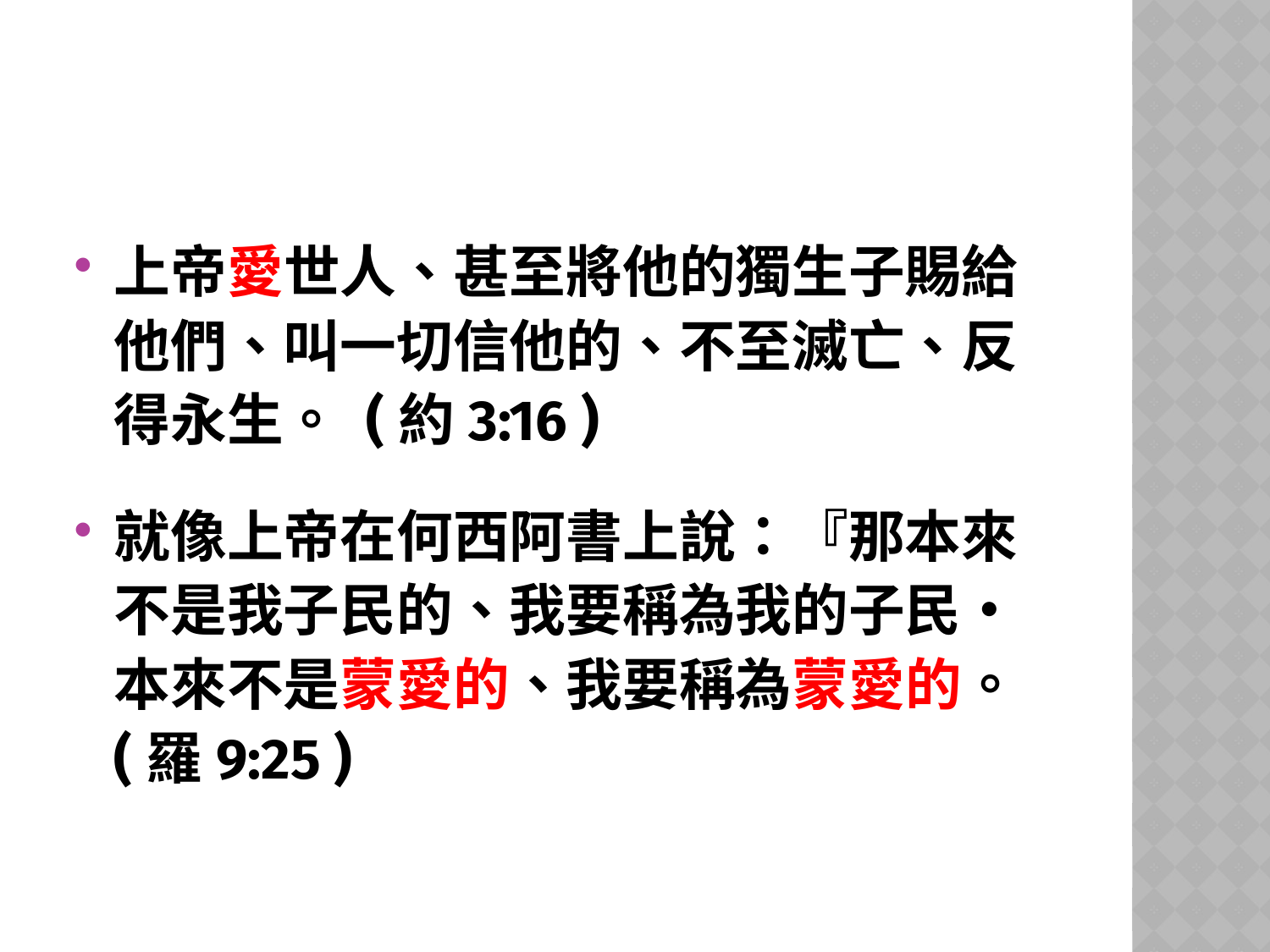

#
上帝愛世人、甚至將他的獨生子賜給他們、叫一切信他的、不至滅亡、反得永生。 (約3:16 )
就像上帝在何西阿書上說：『那本來不是我子民的、我要稱為我的子民‧本來不是蒙愛的、我要稱為蒙愛的。(羅9:25 )